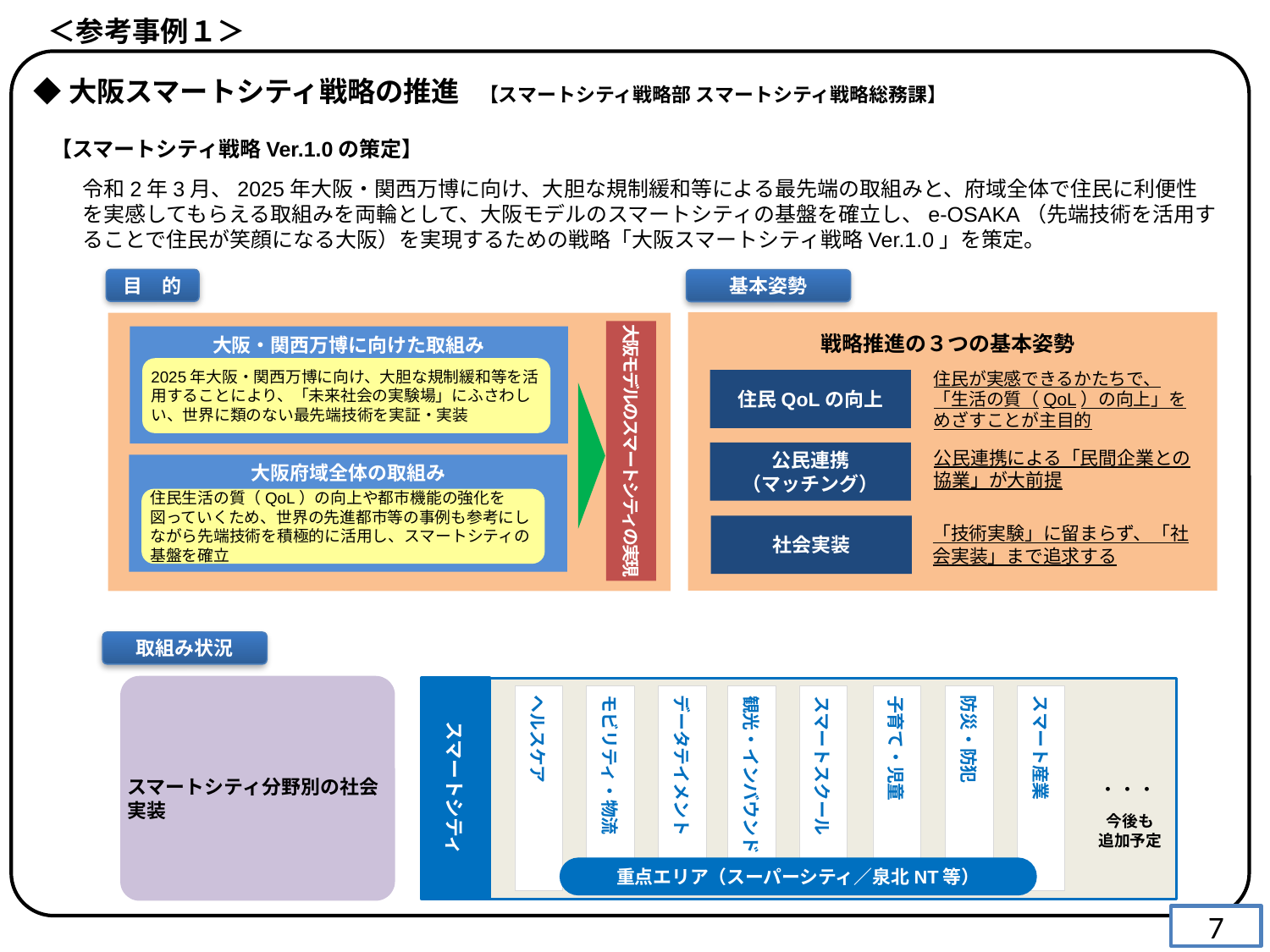

＜参考事例１＞
◆大阪スマートシティ戦略の推進   【スマートシティ戦略部 スマートシティ戦略総務課】

【スマートシティ戦略Ver.1.0の策定】
令和2年3月、2025年大阪・関西万博に向け、大胆な規制緩和等による最先端の取組みと、府域全体で住民に利便性を実感してもらえる取組みを両輪として、大阪モデルのスマートシティの基盤を確立し、e-OSAKA（先端技術を活用することで住民が笑顔になる大阪）を実現するための戦略「大阪スマートシティ戦略Ver.1.0」を策定。
目　的
基本姿勢

戦略推進の３つの基本姿勢
住民が実感できるかたちで、「生活の質（QoL）の向上」をめざすことが主目的
住民QoLの向上
公民連携による「民間企業との協業」が大前提
公民連携
（マッチング）
社会実装
「技術実験」に留まらず、「社会実装」まで追求する

大阪モデルのスマートシティの実現
大阪・関西万博に向けた取組み
2025年大阪・関西万博に向け、大胆な規制緩和等を活用することにより、「未来社会の実験場」にふさわしい、世界に類のない最先端技術を実証・実装

大阪府域全体の取組み
住民生活の質（QoL）の向上や都市機能の強化を図っていくため、世界の先進都市等の事例も参考にしながら先端技術を積極的に活用し、スマートシティの基盤を確立
取組み状況

スマートシティ

スマート産業
ヘルスケア
モビリティ・物流
データテイメント
防災・防犯
観光・インバウンド
スマートスクール
子育て・児童
スマートシティ分野別の社会実装
・・・
今後も
追加予定
重点エリア（スーパーシティ／泉北NT等）
7